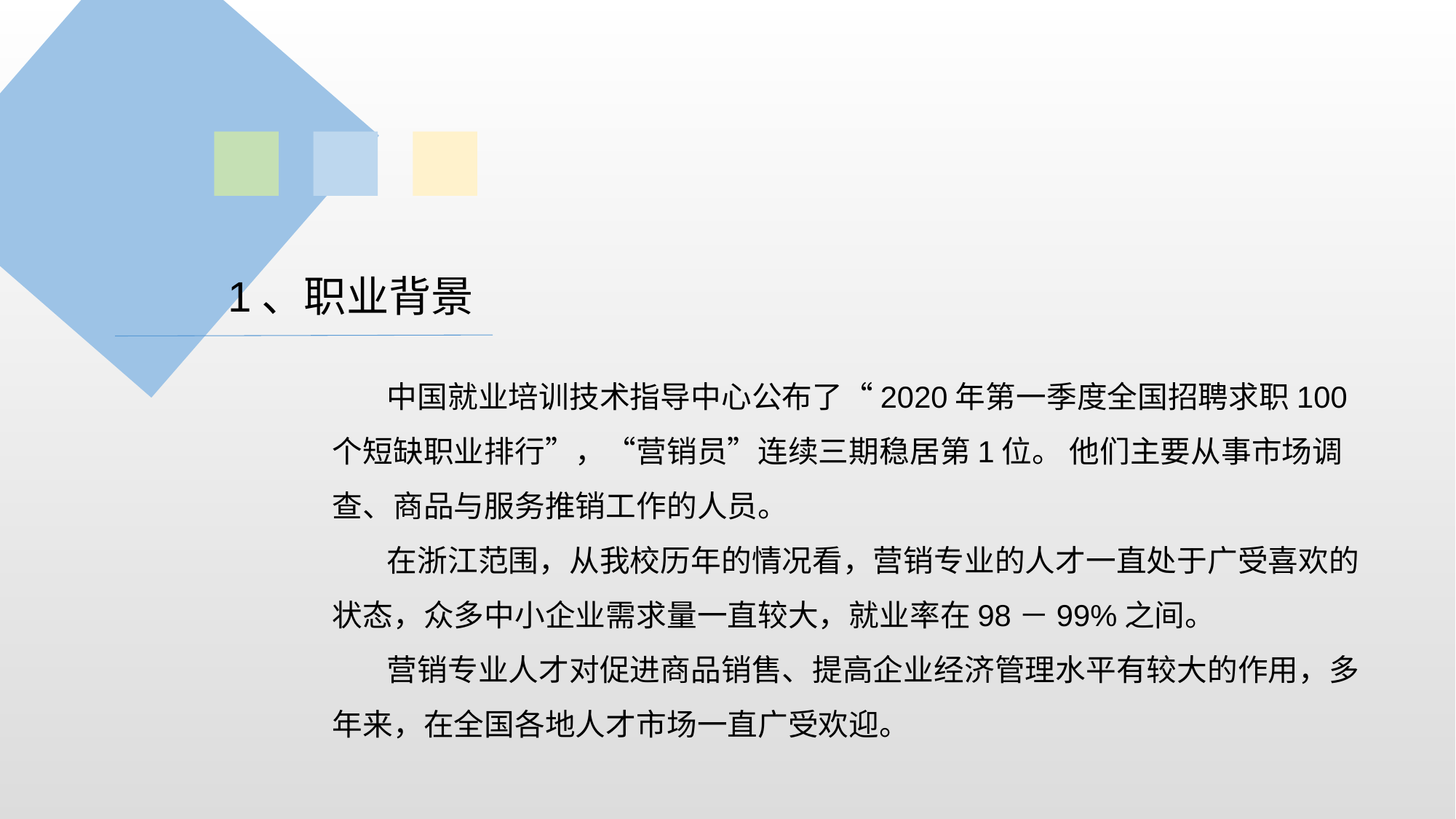

1、职业背景
中国就业培训技术指导中心公布了“2020年第一季度全国招聘求职100个短缺职业排行”，“营销员”连续三期稳居第1位。 他们主要从事市场调查、商品与服务推销工作的人员。
在浙江范围，从我校历年的情况看，营销专业的人才一直处于广受喜欢的状态，众多中小企业需求量一直较大，就业率在98－99%之间。
营销专业人才对促进商品销售、提高企业经济管理水平有较大的作用，多年来，在全国各地人才市场一直广受欢迎。